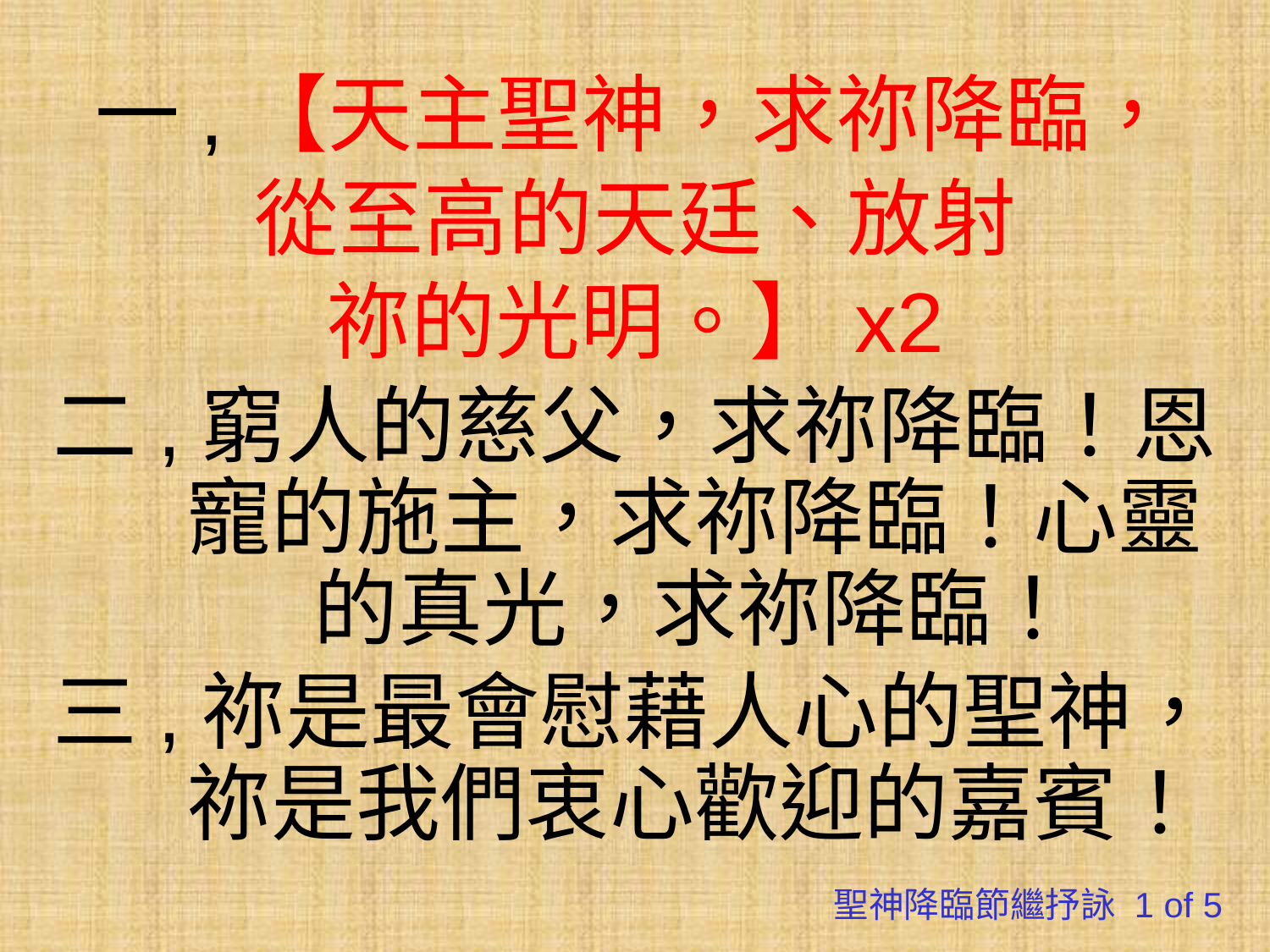

一,【天主聖神，求祢降臨，
從至高的天廷、放射
祢的光明。】x2
二,窮人的慈父，求祢降臨！恩寵的施主，求祢降臨！心靈的真光，求祢降臨！
三,祢是最會慰藉人心的聖神，祢是我們衷心歡迎的嘉賓！
聖神降臨節繼抒詠 1 of 5